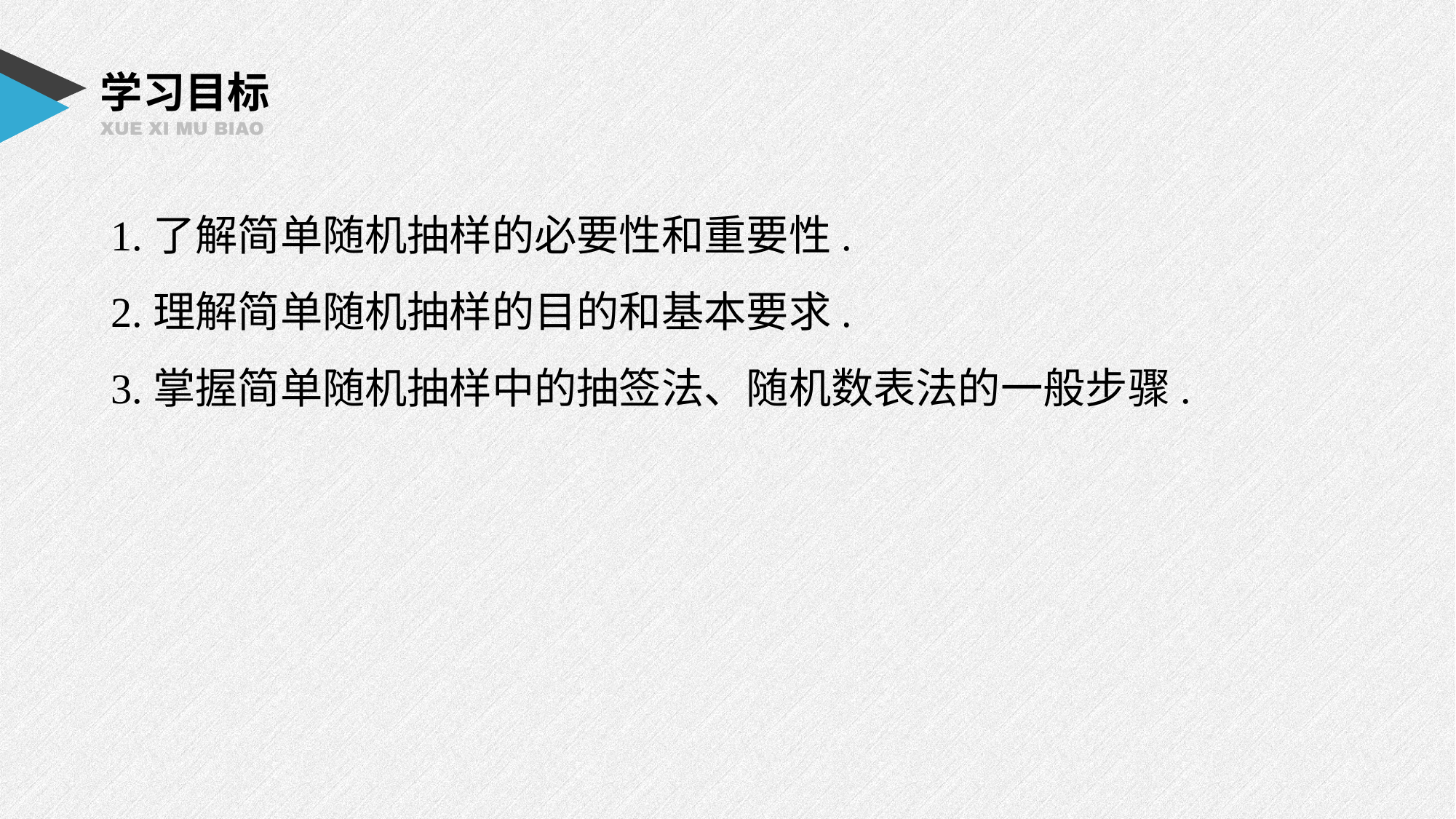

学习目标

XUE XI MU BIAO
1.了解简单随机抽样的必要性和重要性.
2.理解简单随机抽样的目的和基本要求.
3.掌握简单随机抽样中的抽签法、随机数表法的一般步骤.